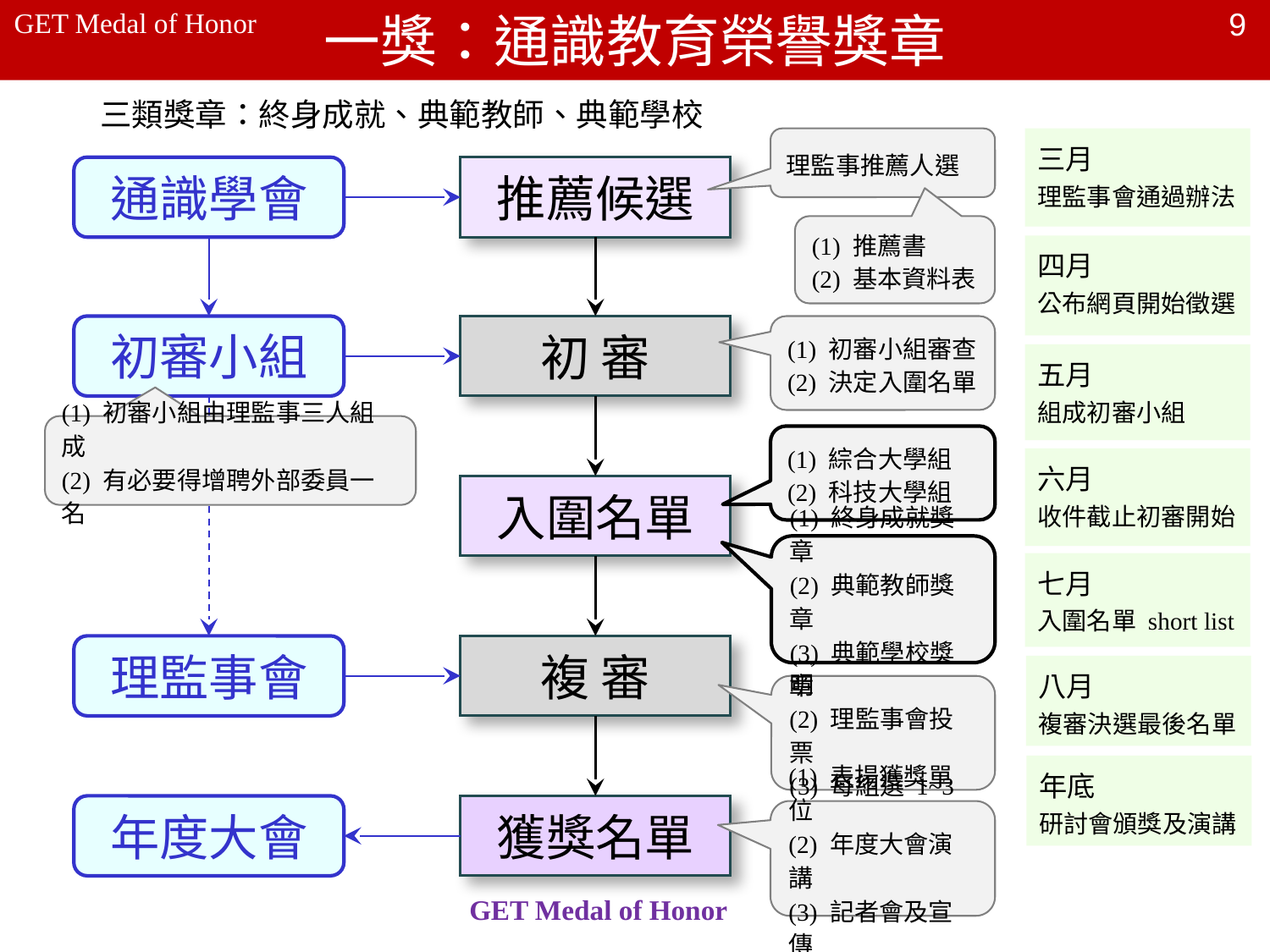

一獎：通識教育榮譽獎章
9
GET Medal of Honor
三類獎章：終身成就、典範教師、典範學校
理監事推薦人選
三月
理監事會通過辦法
通識學會
推薦候選
(1) 推薦書
(2) 基本資料表
四月
公布網頁開始徵選
初審小組
初 審
(1) 初審小組審查
(2) 決定入圍名單
五月
組成初審小組
(1) 初審小組由理監事三人組成
(2) 有必要得增聘外部委員一名
(1) 綜合大學組
(2) 科技大學組
六月
收件截止初審開始
入圍名單
(1) 終身成就獎章
(2) 典範教師獎章
(3) 典範學校獎章
七月
入圍名單 short list
理監事會
複 審
八月
複審決選最後名單
(1) 審查小組說明
(2) 理監事會投票
(3) 每組選 1~3 名
年底
研討會頒獎及演講
年度大會
獲獎名單
(1) 表揚獲獎單位
(2) 年度大會演講
(3) 記者會及宣傳
GET Medal of Honor